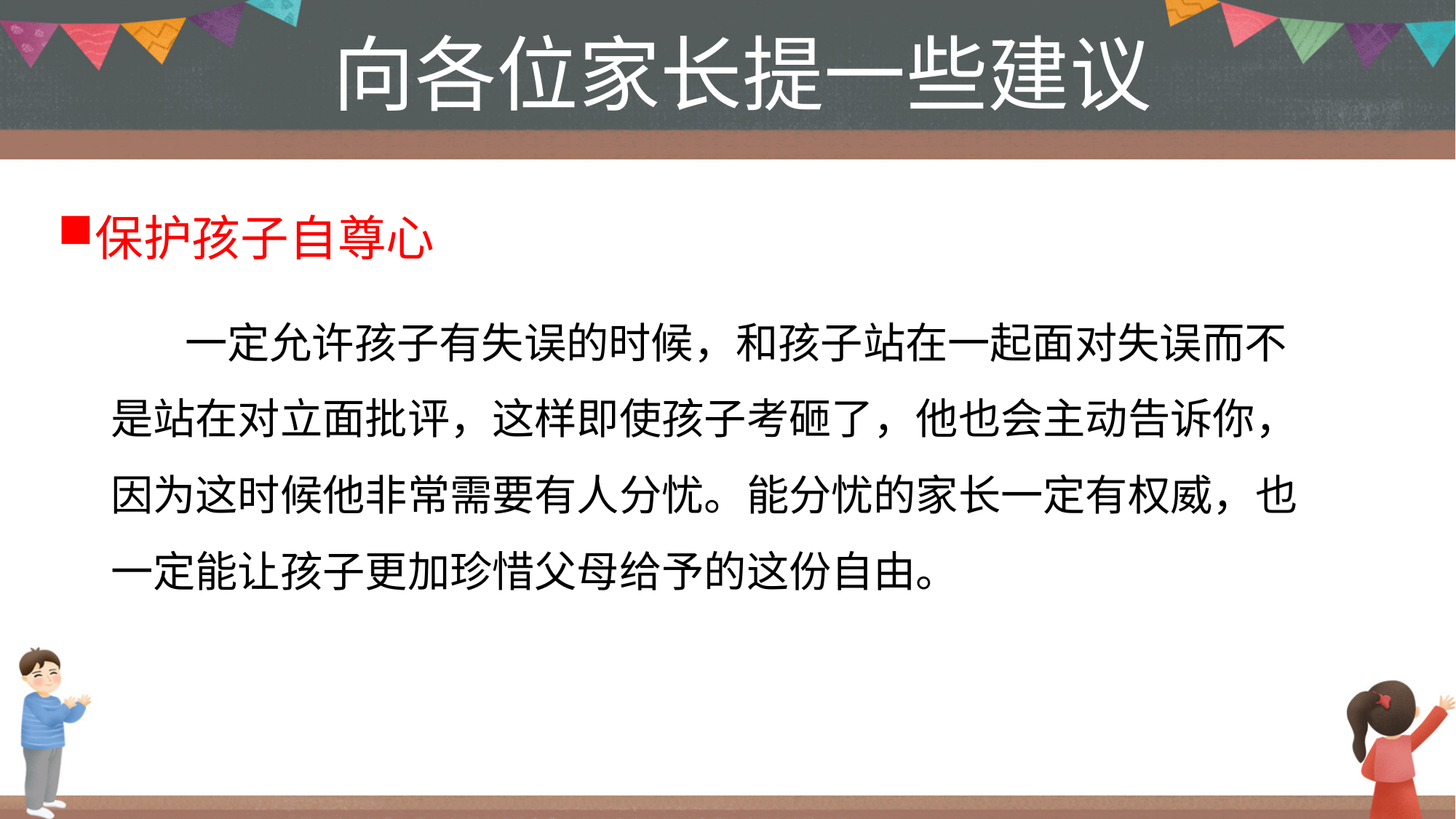

向各位家长提一些建议
保护孩子自尊心

        一定允许孩子有失误的时候，和孩子站在一起面对失误而不是站在对立面批评，这样即使孩子考砸了，他也会主动告诉你，因为这时候他非常需要有人分忧。能分忧的家长一定有权威，也一定能让孩子更加珍惜父母给予的这份自由。